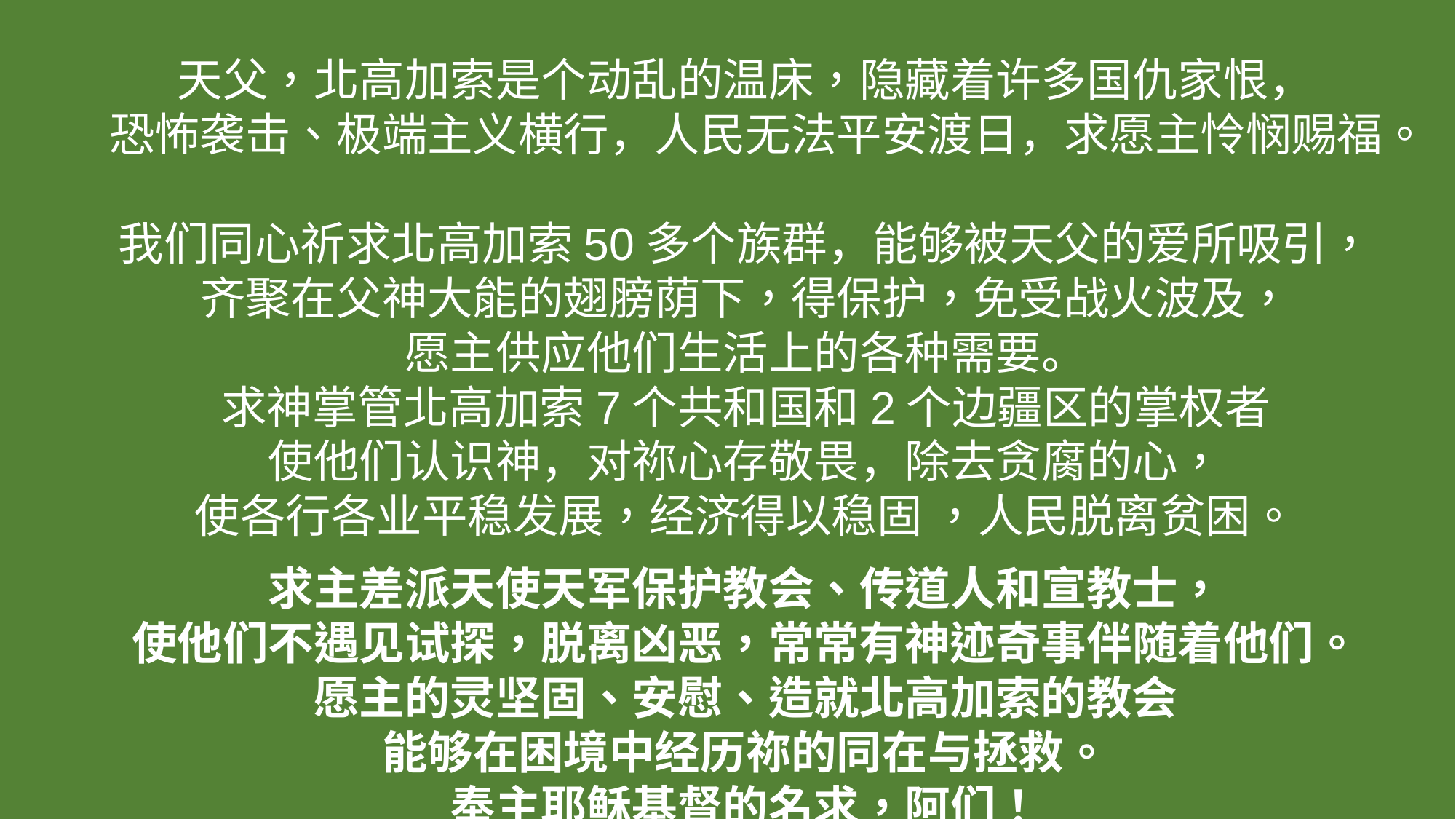

天父，北高加索是个动乱的温床，隐藏着许多国仇家恨，
恐怖袭击、极端主义横行，人民无法平安渡日，求愿主怜悯赐福。
我们同心祈求北高加索50多个族群，能够被天父的爱所吸引，
齐聚在父神大能的翅膀荫下，得保护，免受战火波及，
愿主供应他们生活上的各种需要。
求神掌管北高加索7个共和国和2个边疆区的掌权者
使他们认识神，对祢心存敬畏，除去贪腐的心，
使各行各业平稳发展，经济得以稳固 ，人民脱离贫困。
求主差派天使天军保护教会、传道人和宣教士，
使他们不遇见试探，脱离凶恶，常常有神迹奇事伴随着他们。
愿主的灵坚固、安慰、造就北高加索的教会
能够在困境中经历祢的同在与拯救。
奉主耶稣基督的名求，阿们！